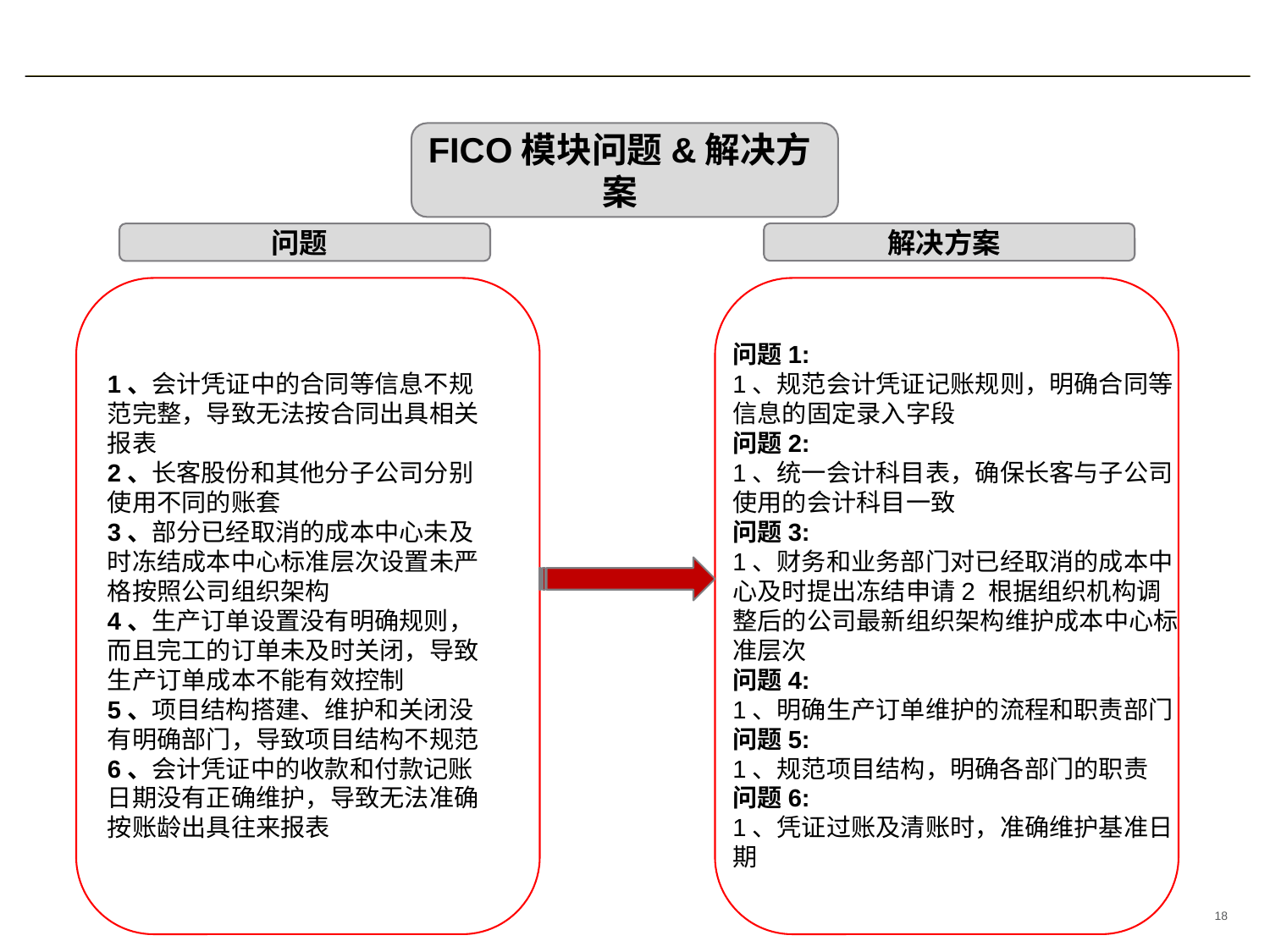

FICO模块问题&解决方案
解决方案
问题

1、会计凭证中的合同等信息不规范完整，导致无法按合同出具相关报表
2、长客股份和其他分子公司分别使用不同的账套
3、部分已经取消的成本中心未及时冻结成本中心标准层次设置未严格按照公司组织架构
4、生产订单设置没有明确规则，而且完工的订单未及时关闭，导致生产订单成本不能有效控制
5、项目结构搭建、维护和关闭没有明确部门，导致项目结构不规范
6、会计凭证中的收款和付款记账日期没有正确维护，导致无法准确按账龄出具往来报表
问题1:
1、规范会计凭证记账规则，明确合同等信息的固定录入字段
问题2:
1、统一会计科目表，确保长客与子公司使用的会计科目一致
问题3:
1、财务和业务部门对已经取消的成本中心及时提出冻结申请2 根据组织机构调整后的公司最新组织架构维护成本中心标准层次
问题4:
1、明确生产订单维护的流程和职责部门
问题5:
1、规范项目结构，明确各部门的职责
问题6:
1、凭证过账及清账时，准确维护基准日期